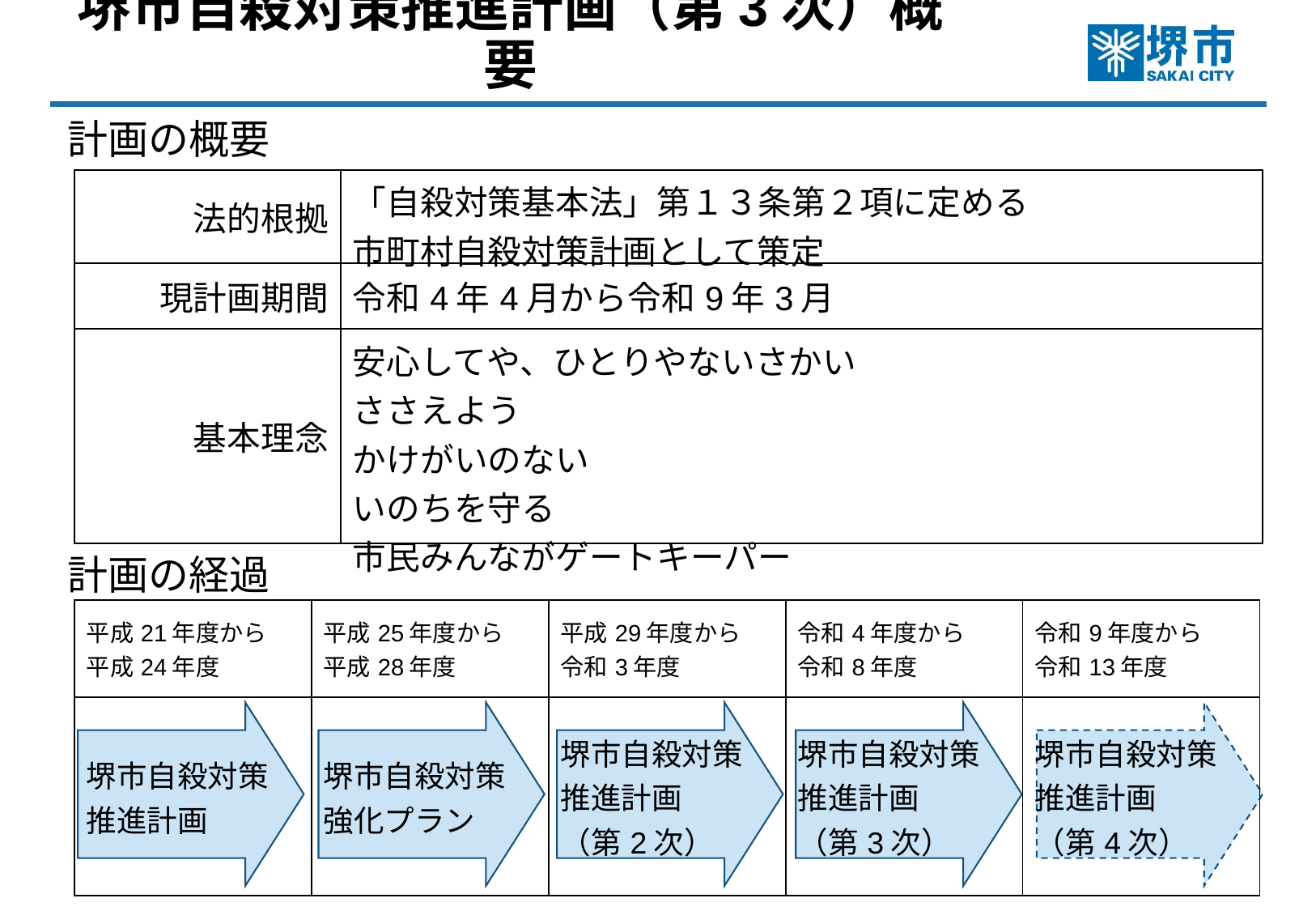

堺市自殺対策推進計画（第3次）概要
計画の概要
| 法的根拠 | 「自殺対策基本法」第１３条第２項に定める 市町村自殺対策計画として策定 |
| --- | --- |
| 現計画期間 | 令和4年4月から令和9年3月 |
| 基本理念 | 安心してや、ひとりやないさかい ささえよう かけがいのない いのちを守る 市民みんながゲートキーパー |
計画の経過
| 平成21年度から 平成24年度 | 平成25年度から 平成28年度 | 平成29年度から 令和3年度 | 令和4年度から 令和8年度 | 令和9年度から 令和13年度 |
| --- | --- | --- | --- | --- |
| 堺市自殺対策 推進計画 | 堺市自殺対策 強化プラン | 堺市自殺対策 推進計画 （第2次） | 堺市自殺対策 推進計画 （第3次） | 堺市自殺対策 推進計画 （第4次） |